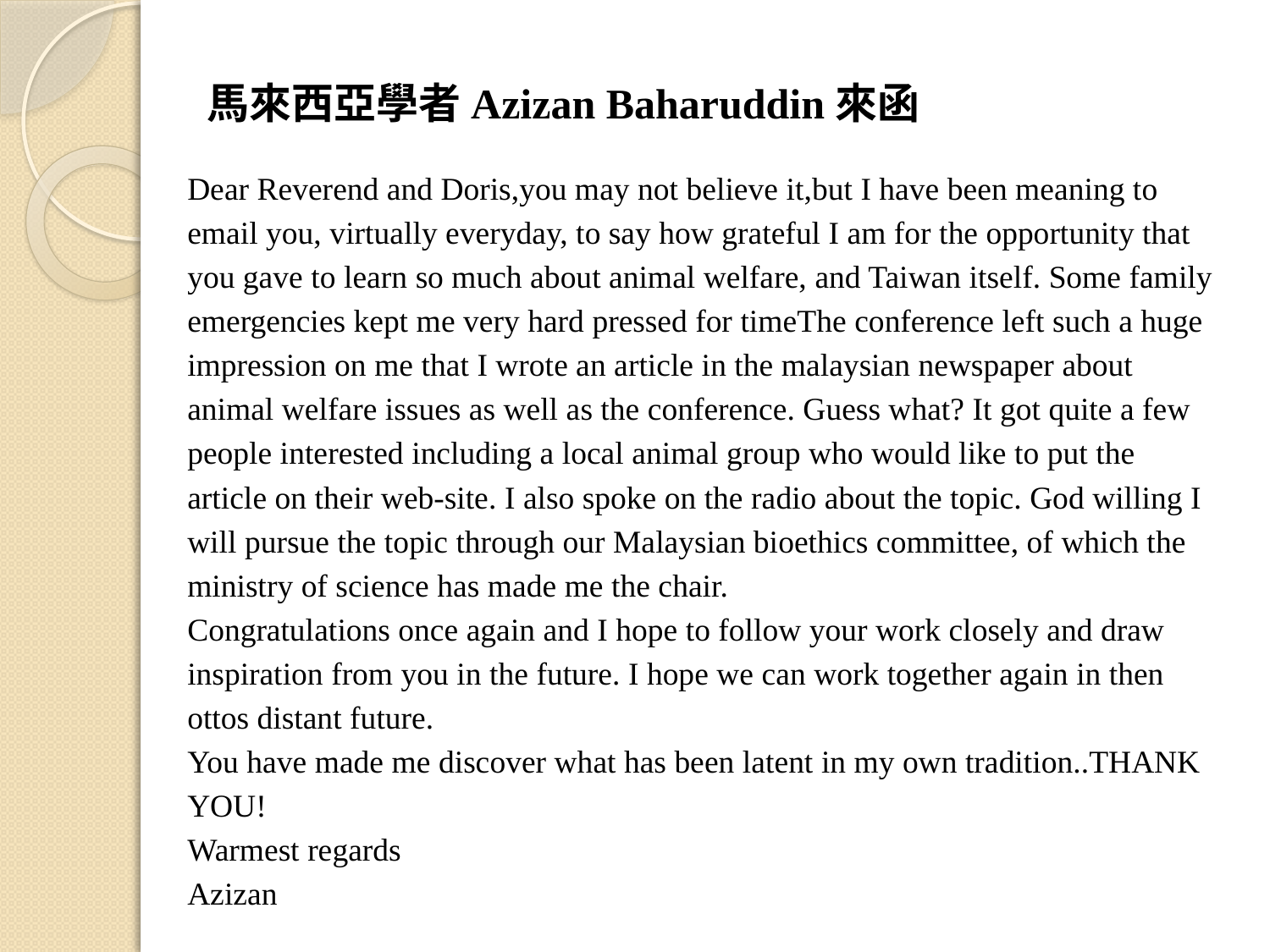

# 馬來西亞學者Azizan Baharuddin來函
Dear Reverend and Doris,you may not believe it,but I have been meaning to email you, virtually everyday, to say how grateful I am for the opportunity that you gave to learn so much about animal welfare, and Taiwan itself. Some family emergencies kept me very hard pressed for timeThe conference left such a huge impression on me that I wrote an article in the malaysian newspaper about animal welfare issues as well as the conference. Guess what? It got quite a few people interested including a local animal group who would like to put the article on their web-site. I also spoke on the radio about the topic. God willing I will pursue the topic through our Malaysian bioethics committee, of which the ministry of science has made me the chair.
Congratulations once again and I hope to follow your work closely and draw inspiration from you in the future. I hope we can work together again in then ottos distant future.
You have made me discover what has been latent in my own tradition..THANK YOU!
Warmest regards
Azizan